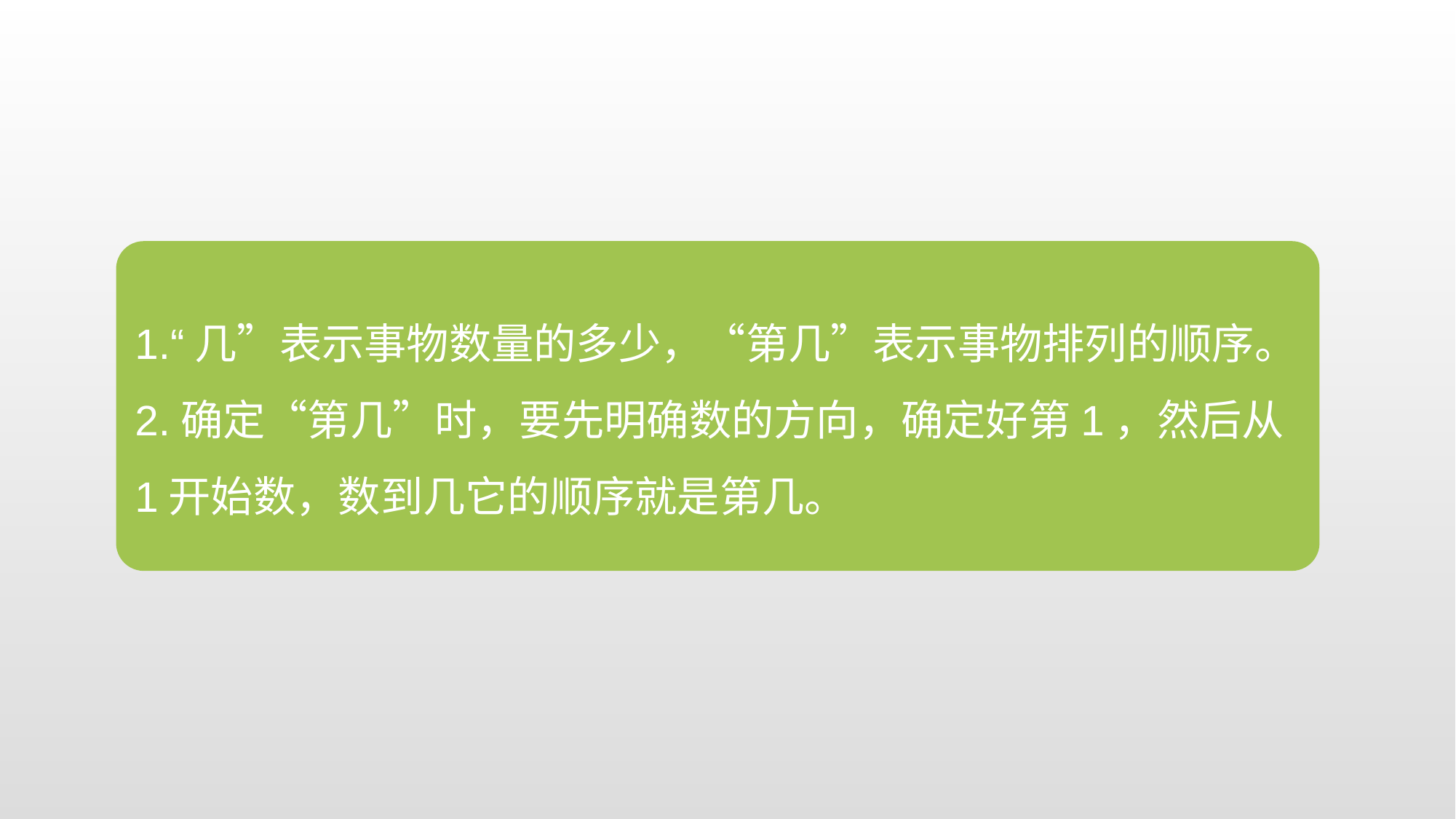

1.“几”表示事物数量的多少，“第几”表示事物排列的顺序。
2.确定“第几”时，要先明确数的方向，确定好第1，然后从1开始数，数到几它的顺序就是第几。